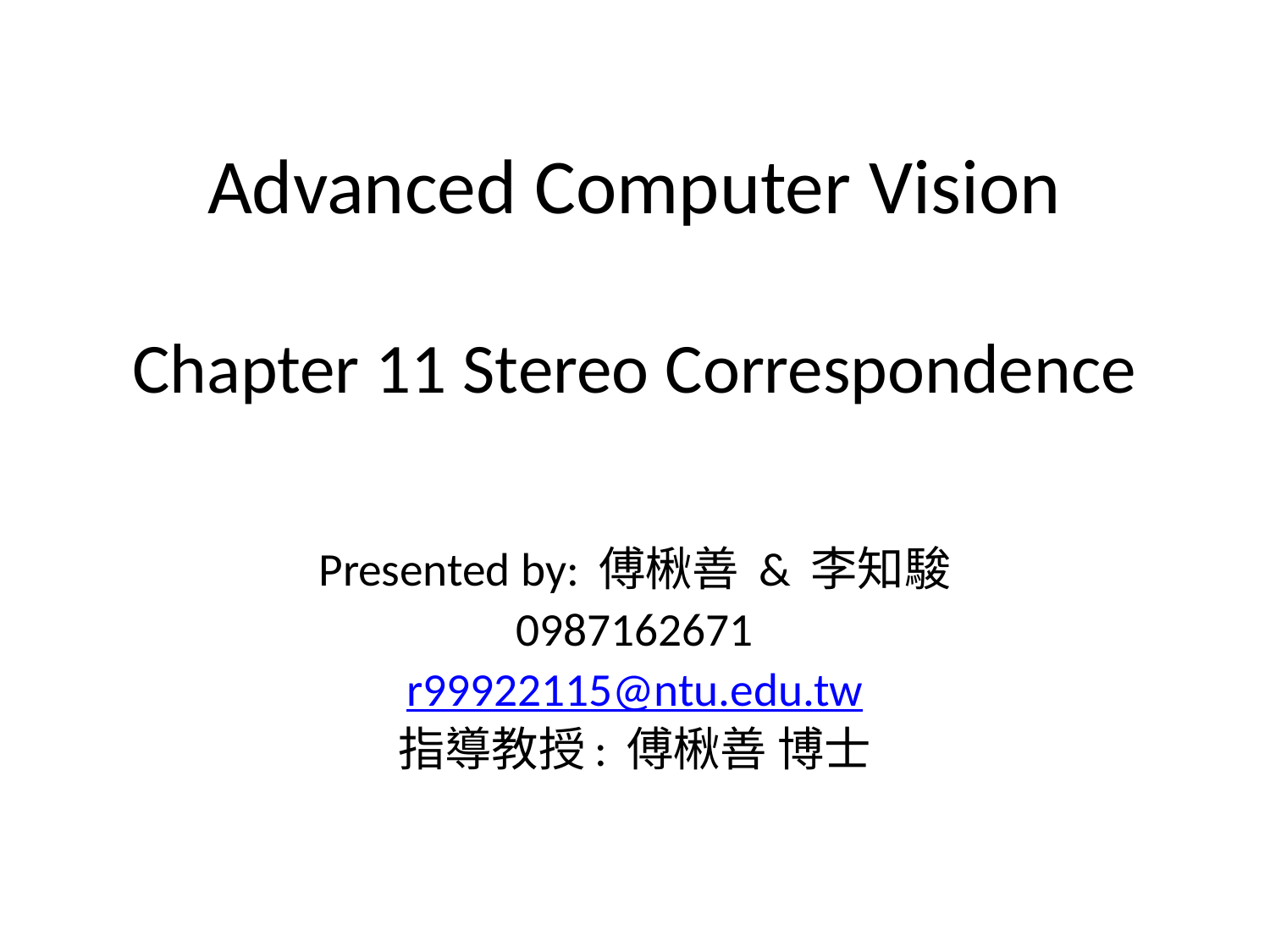

# Advanced Computer Vision Chapter 11 Stereo Correspondence
Presented by: 傅楸善 & 李知駿
0987162671
r99922115@ntu.edu.tw
指導教授: 傅楸善 博士